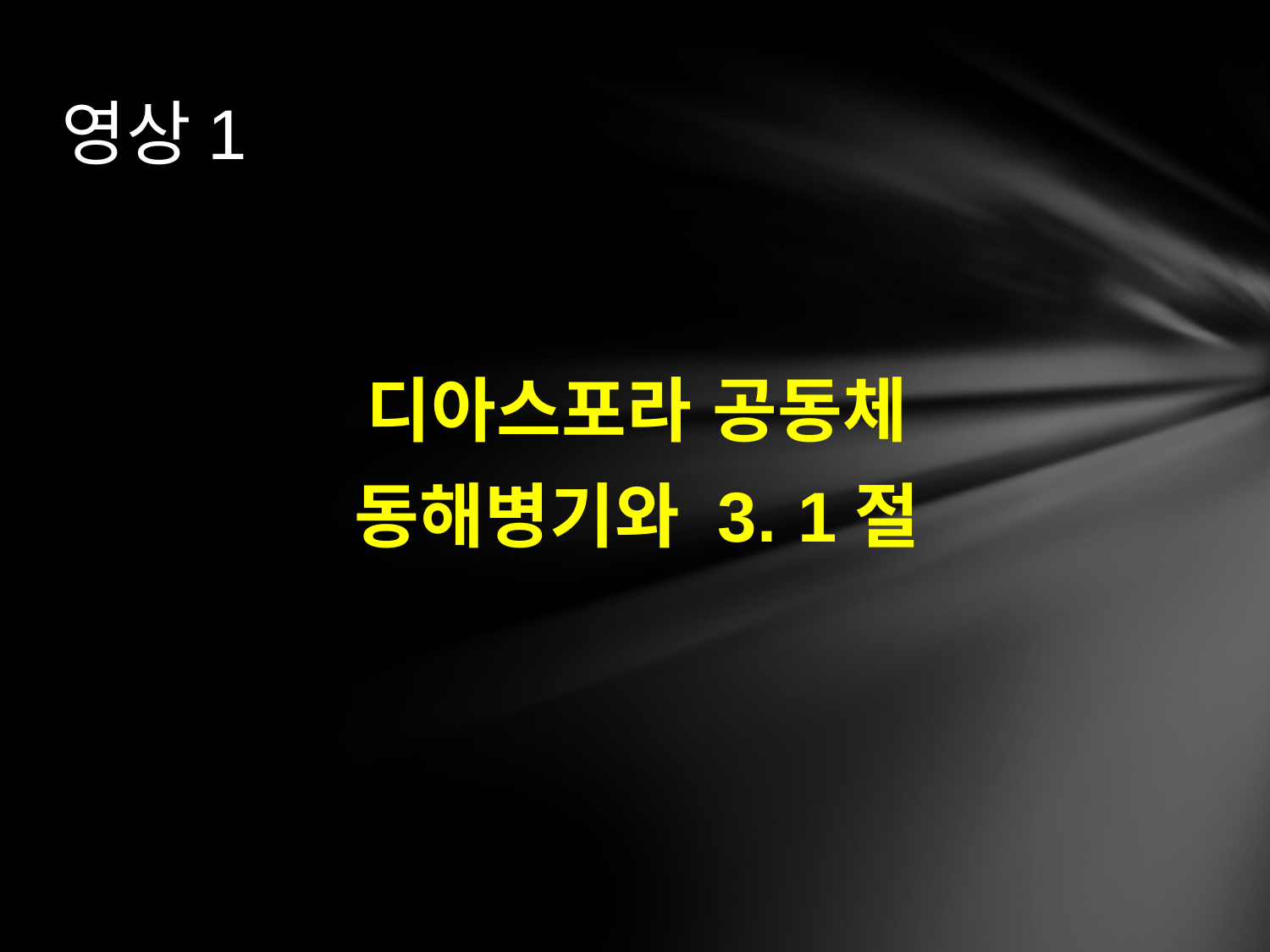

# 영상1

디아스포라 공동체
동해병기와 3. 1절